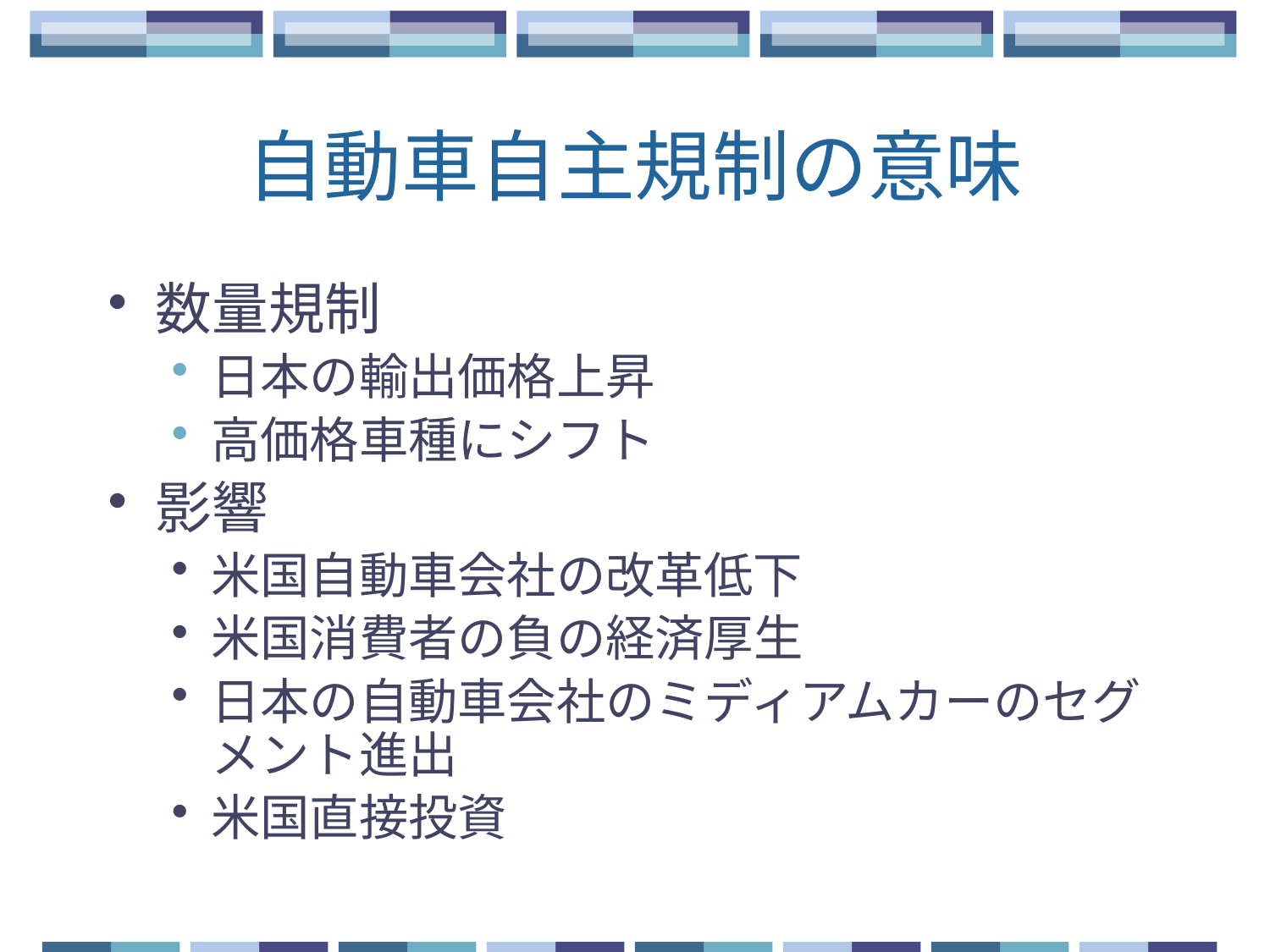

# 自動車自主規制の意味
数量規制
日本の輸出価格上昇
高価格車種にシフト
影響
米国自動車会社の改革低下
米国消費者の負の経済厚生
日本の自動車会社のミディアムカーのセグメント進出
米国直接投資